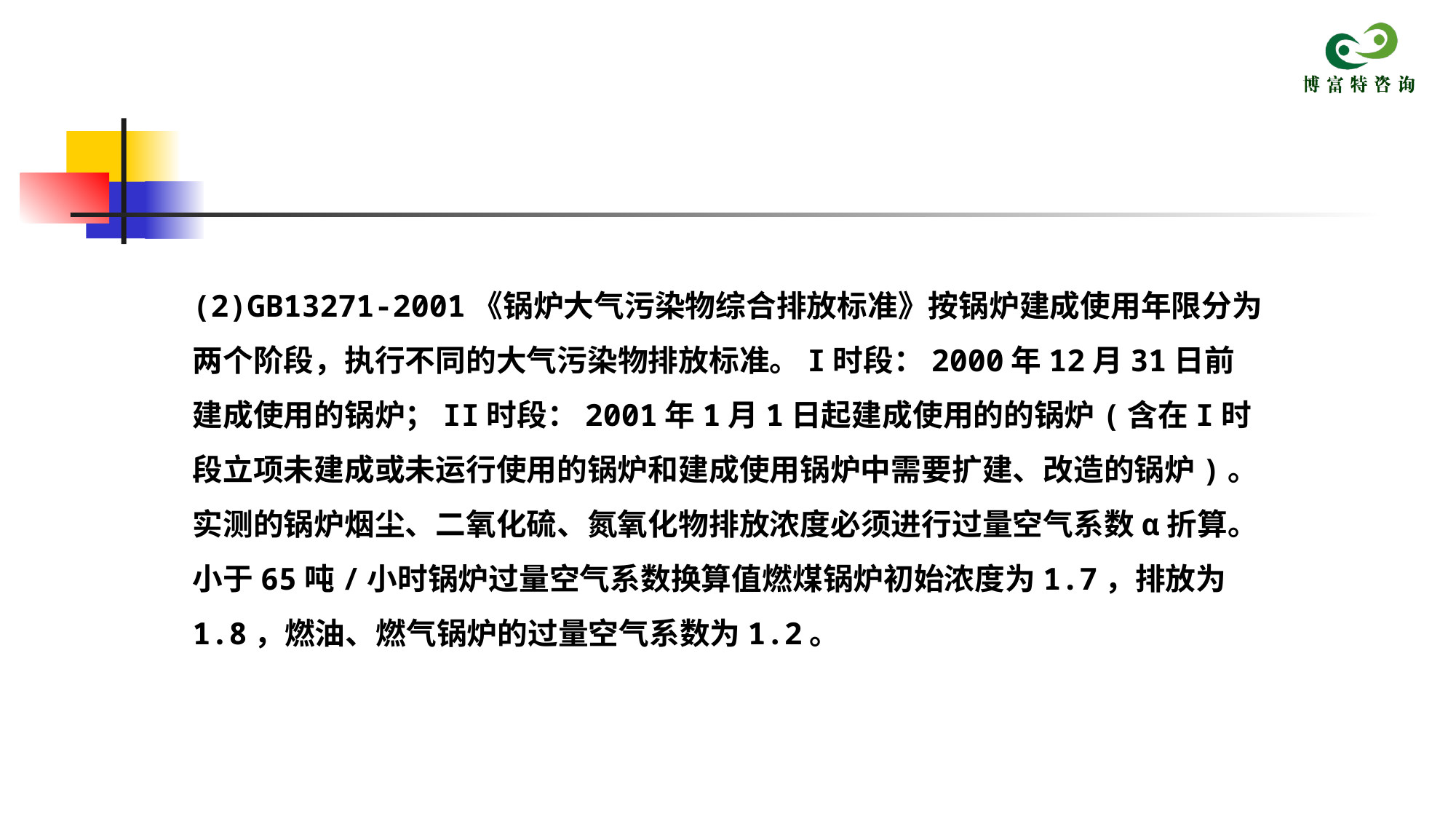

(2)GB13271-2001《锅炉大气污染物综合排放标准》按锅炉建成使用年限分为两个阶段，执行不同的大气污染物排放标准。I时段：2000年12月31日前建成使用的锅炉；II时段：2001年1月1日起建成使用的的锅炉(含在I时段立项未建成或未运行使用的锅炉和建成使用锅炉中需要扩建、改造的锅炉)。实测的锅炉烟尘、二氧化硫、氮氧化物排放浓度必须进行过量空气系数α折算。小于65吨/小时锅炉过量空气系数换算值燃煤锅炉初始浓度为1.7，排放为1.8，燃油、燃气锅炉的过量空气系数为1.2。